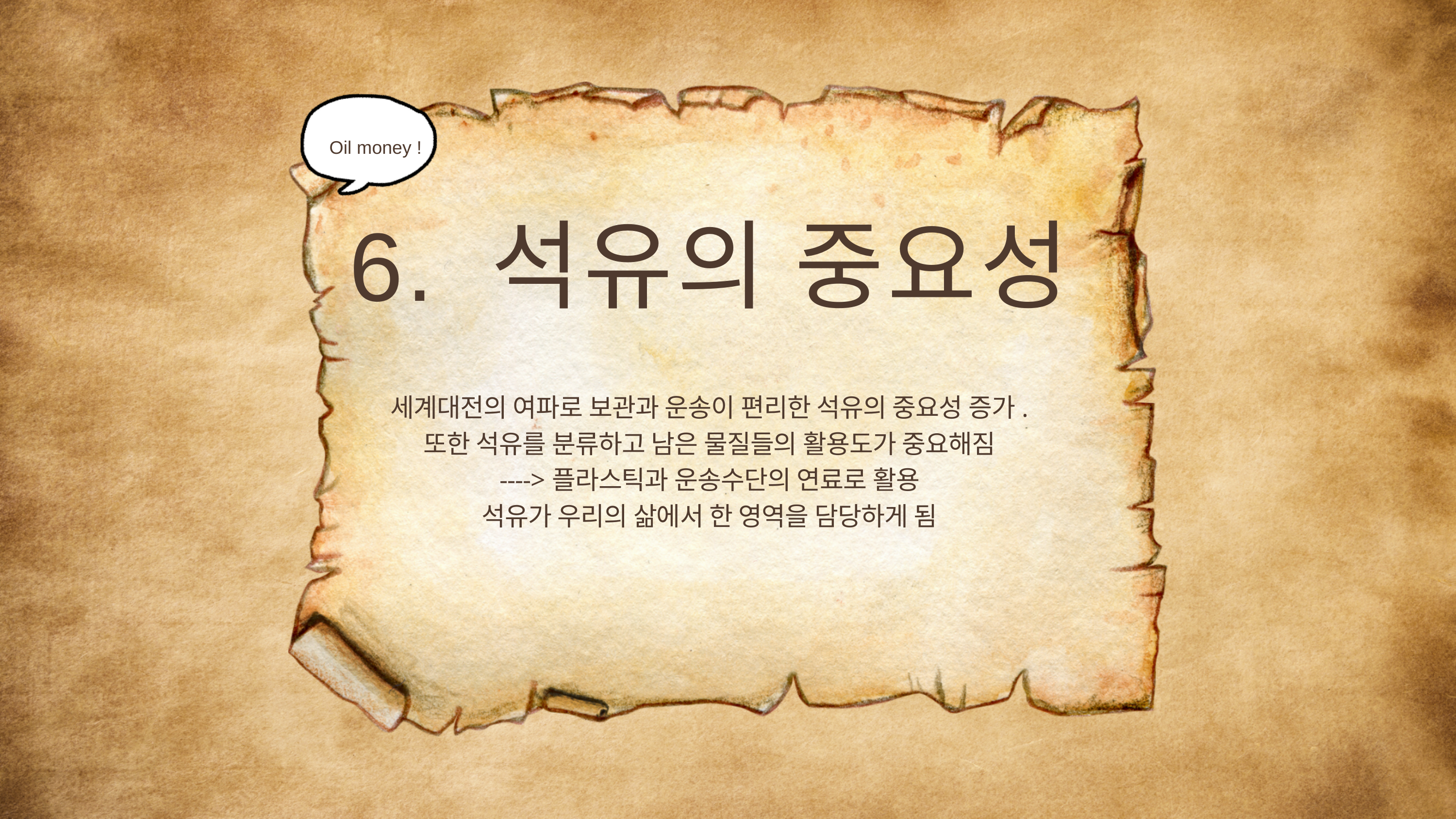

Oil money !
6. 석유의 중요성
세계대전의 여파로 보관과 운송이 편리한 석유의 중요성 증가.
또한 석유를 분류하고 남은 물질들의 활용도가 중요해짐
---->플라스틱과 운송수단의 연료로 활용
석유가 우리의 삶에서 한 영역을 담당하게 됨